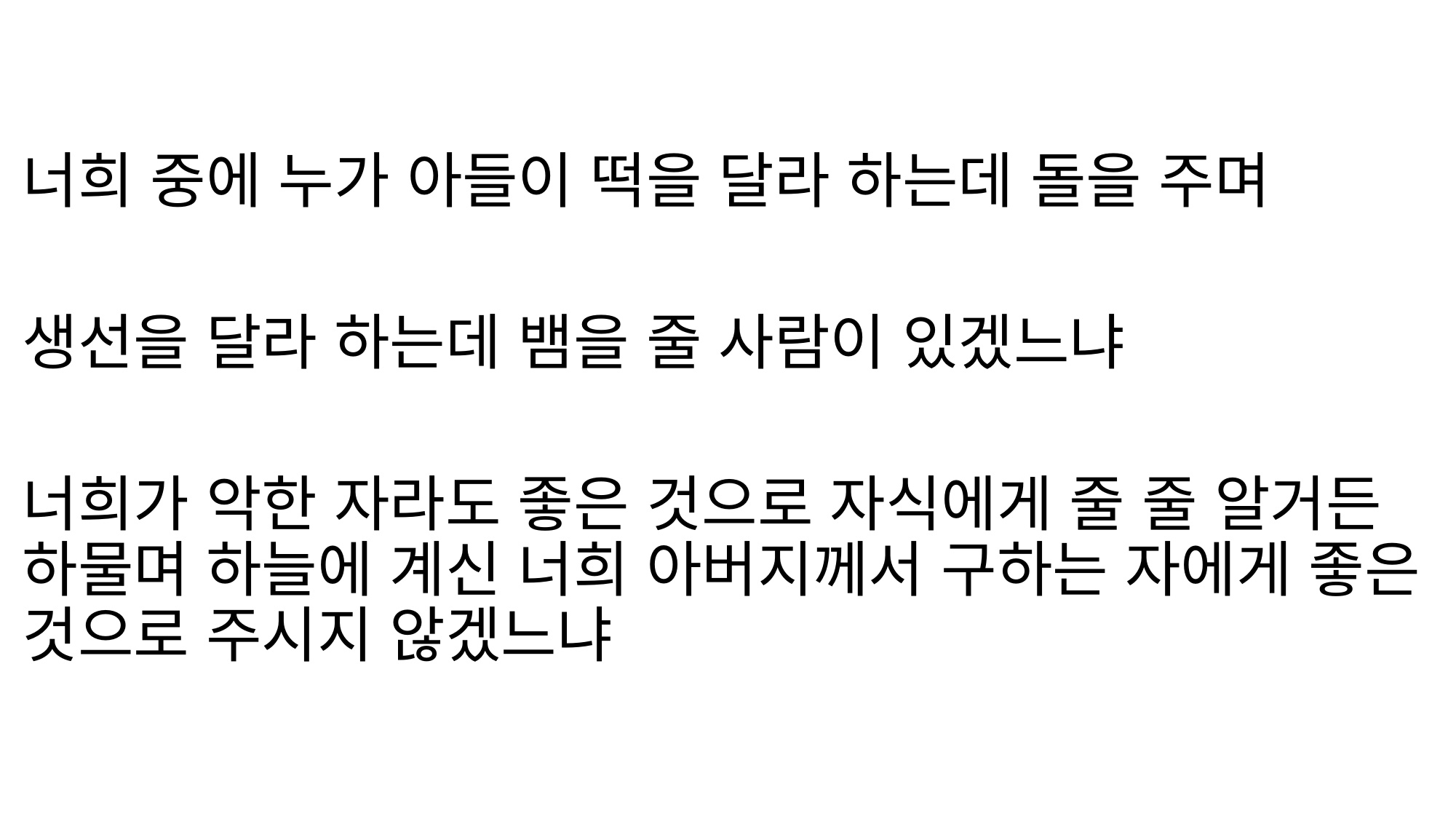

너희 중에 누가 아들이 떡을 달라 하는데 돌을 주며

생선을 달라 하는데 뱀을 줄 사람이 있겠느냐

너희가 악한 자라도 좋은 것으로 자식에게 줄 줄 알거든 하물며 하늘에 계신 너희 아버지께서 구하는 자에게 좋은 것으로 주시지 않겠느냐